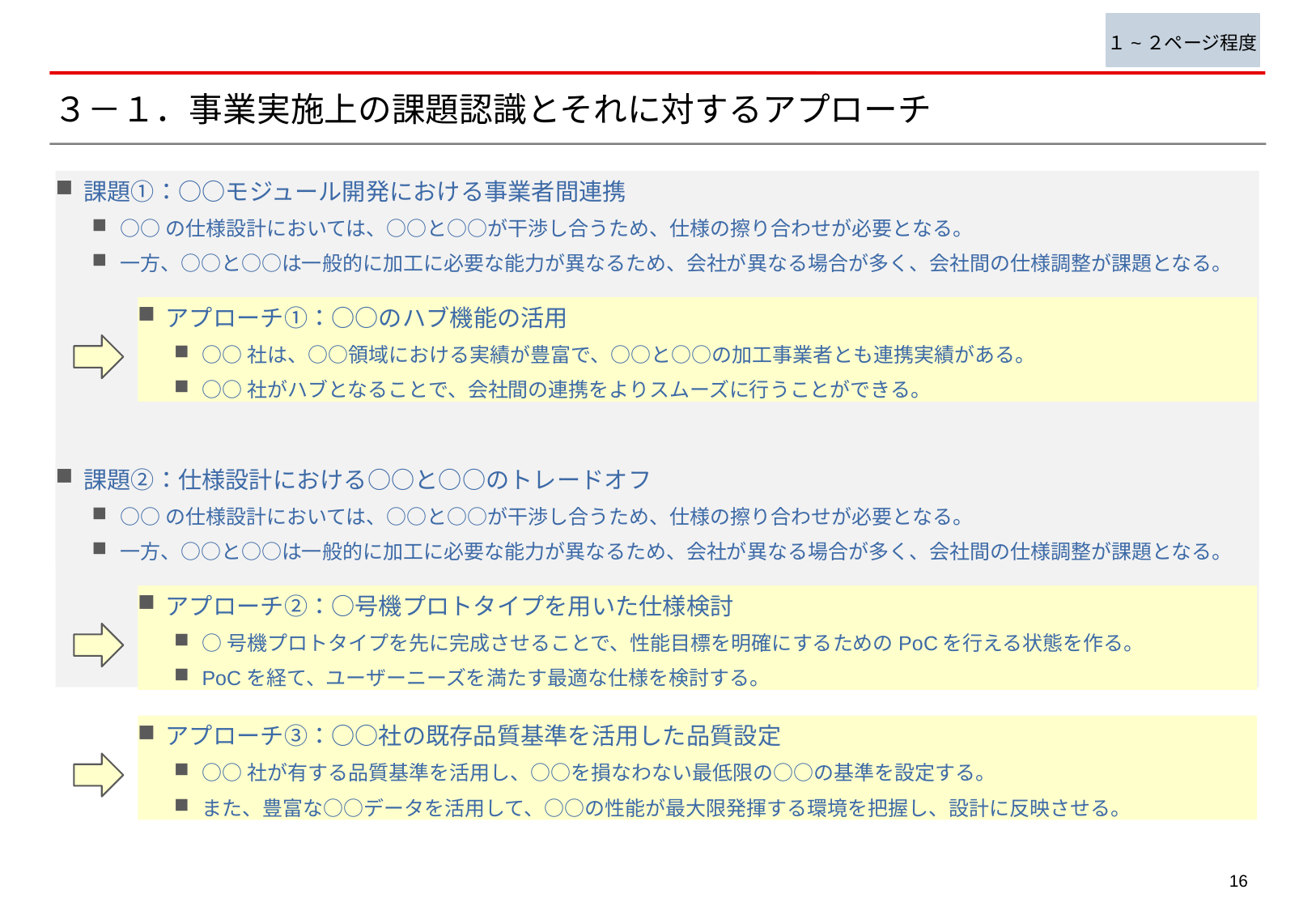

１~２ページ程度
# ３－１．事業実施上の課題認識とそれに対するアプローチ
課題①：○○モジュール開発における事業者間連携
○○の仕様設計においては、○○と○○が干渉し合うため、仕様の擦り合わせが必要となる。
一方、○○と○○は一般的に加工に必要な能力が異なるため、会社が異なる場合が多く、会社間の仕様調整が課題となる。
アプローチ①：○○のハブ機能の活用
○○社は、○○領域における実績が豊富で、○○と○○の加工事業者とも連携実績がある。
○○社がハブとなることで、会社間の連携をよりスムーズに行うことができる。

課題②：仕様設計における○○と○○のトレードオフ
○○の仕様設計においては、○○と○○が干渉し合うため、仕様の擦り合わせが必要となる。
一方、○○と○○は一般的に加工に必要な能力が異なるため、会社が異なる場合が多く、会社間の仕様調整が課題となる。
アプローチ②：○号機プロトタイプを用いた仕様検討
○号機プロトタイプを先に完成させることで、性能目標を明確にするためのPoCを行える状態を作る。
PoCを経て、ユーザーニーズを満たす最適な仕様を検討する。

アプローチ③：○○社の既存品質基準を活用した品質設定
○○社が有する品質基準を活用し、○○を損なわない最低限の○○の基準を設定する。
また、豊富な○○データを活用して、○○の性能が最大限発揮する環境を把握し、設計に反映させる。